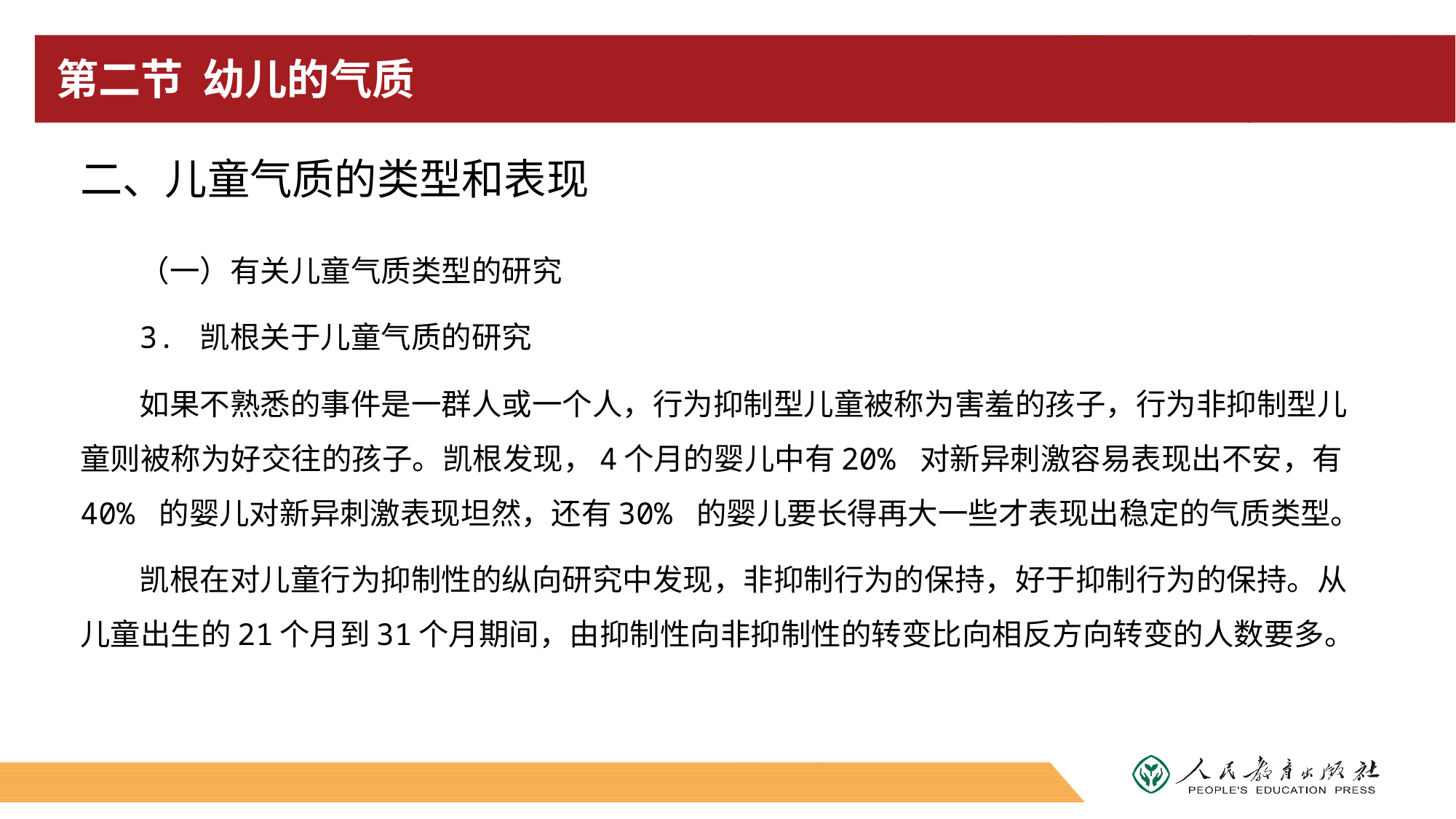

# 第二节  幼儿的气质
二、儿童气质的类型和表现
（一）有关儿童气质类型的研究
3. 凯根关于儿童气质的研究
如果不熟悉的事件是一群人或一个人，行为抑制型儿童被称为害羞的孩子，行为非抑制型儿童则被称为好交往的孩子。凯根发现，4个月的婴儿中有20% 对新异刺激容易表现出不安，有40% 的婴儿对新异刺激表现坦然，还有30% 的婴儿要长得再大一些才表现出稳定的气质类型。
凯根在对儿童行为抑制性的纵向研究中发现，非抑制行为的保持，好于抑制行为的保持。从儿童出生的21个月到31个月期间，由抑制性向非抑制性的转变比向相反方向转变的人数要多。